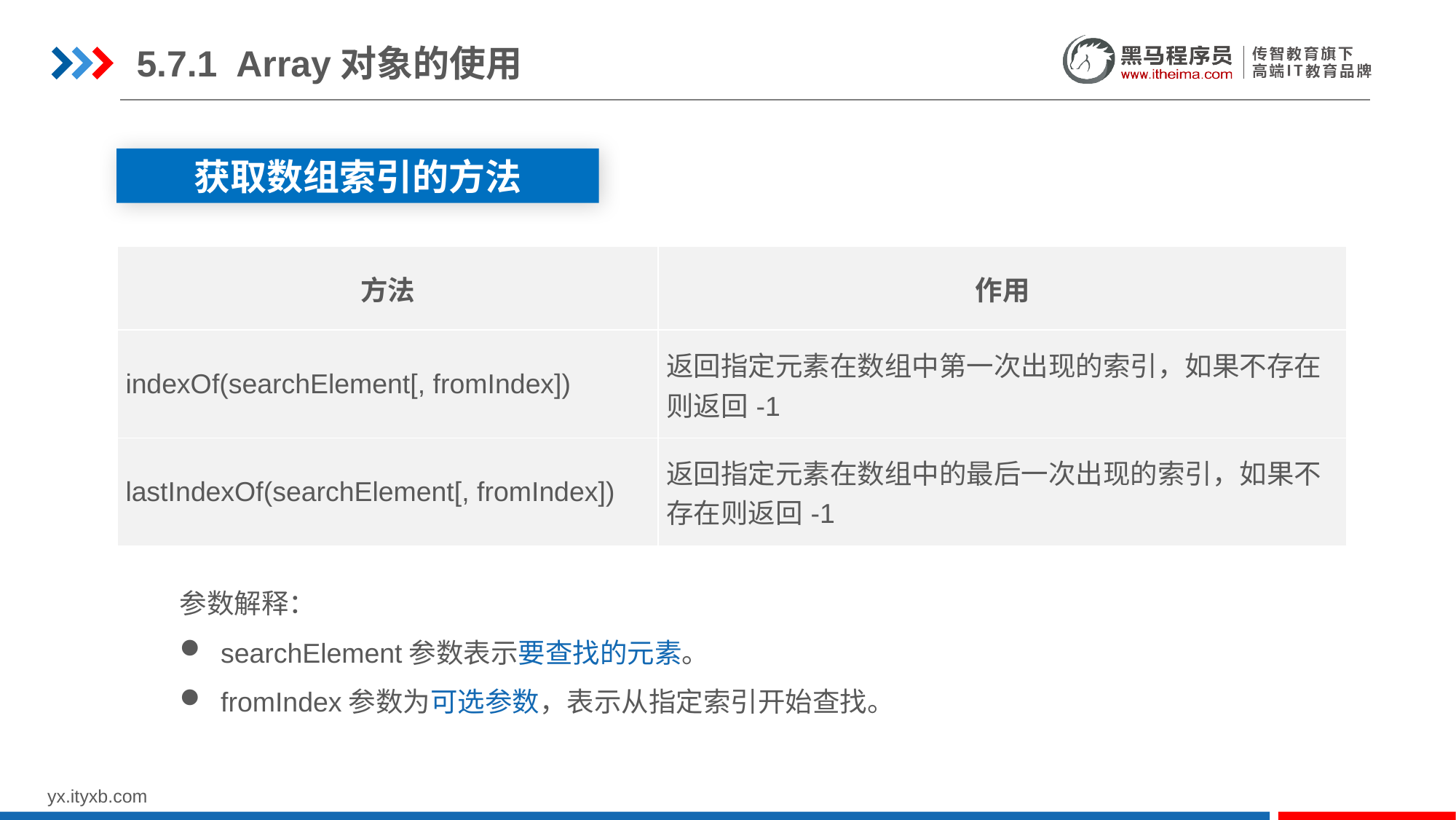

5.7.1  Array对象的使用
获取数组索引的方法
| 方法 | 作用 |
| --- | --- |
| indexOf(searchElement[, fromIndex]) | 返回指定元素在数组中第一次出现的索引，如果不存在则返回-1 |
| lastIndexOf(searchElement[, fromIndex]) | 返回指定元素在数组中的最后一次出现的索引，如果不存在则返回-1 |
参数解释：
searchElement参数表示要查找的元素。
fromIndex参数为可选参数，表示从指定索引开始查找。